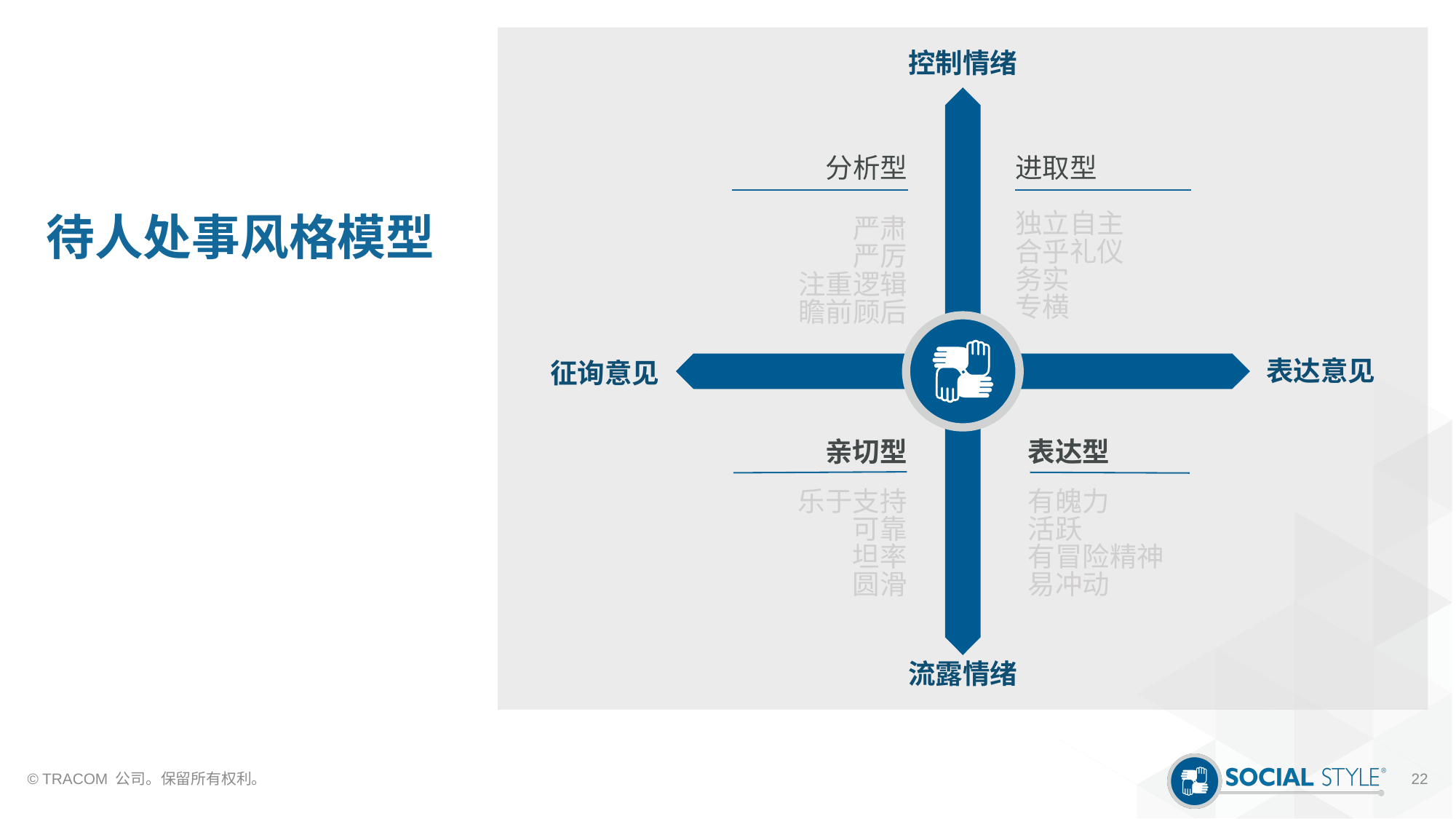

# 待人处事风格模型

控制情绪

分析型
严肃
严厉
注重逻辑
瞻前顾后

进取型

独立自主
合乎礼仪
务实
专横

表达意见
征询意见
亲切型

乐于支持
可靠
坦率
圆滑

表达型

有魄力
活跃
有冒险精神
易冲动

流露情绪
© TRACOM 公司。保留所有权利。
22